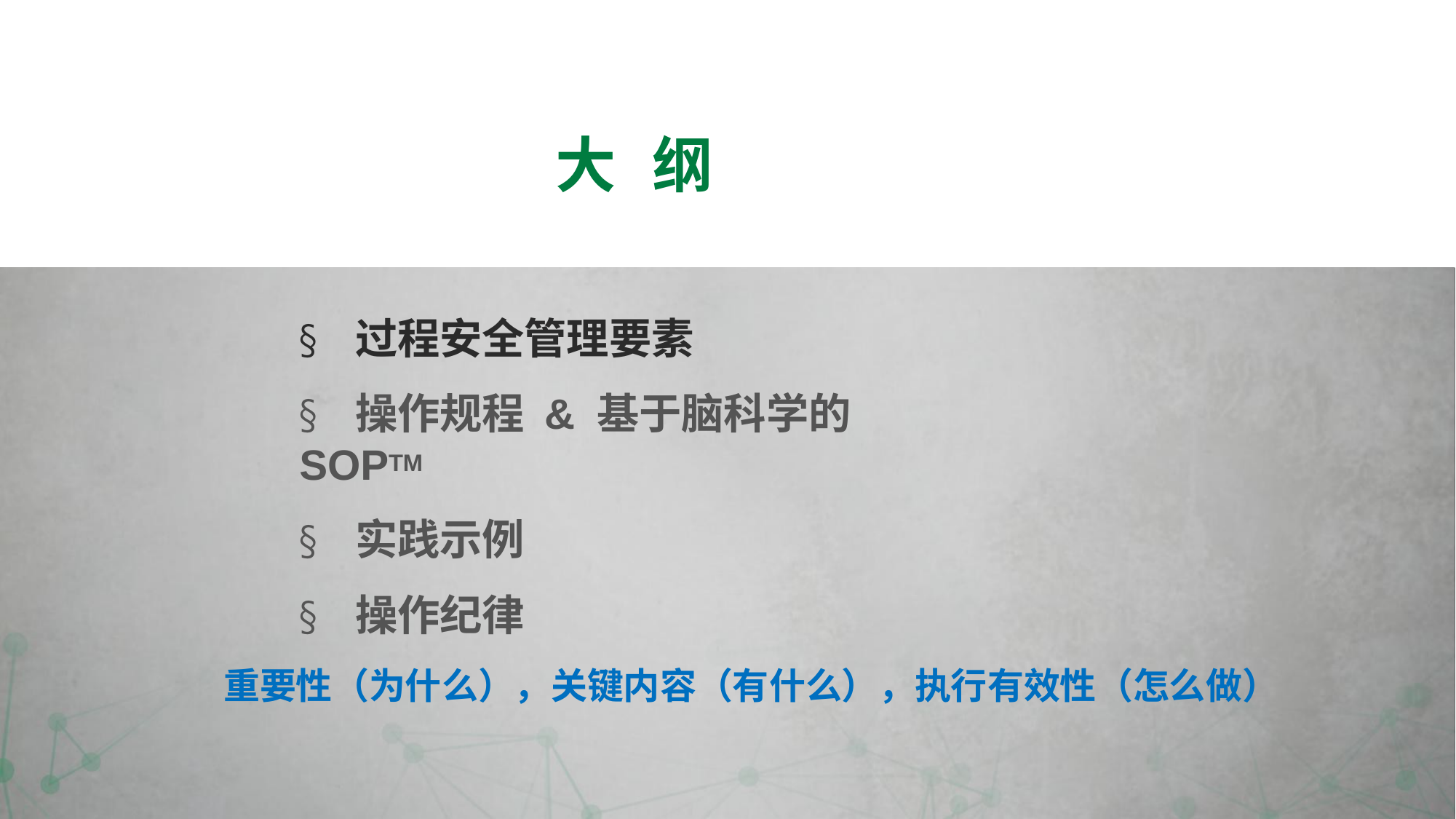

大	纲

§	过程安全管理要素
§	操作规程 & 基于脑科学的SOPTM
§	实践示例
§	操作纪律

重要性（为什么），关键内容（有什么），执行有效性（怎么做）